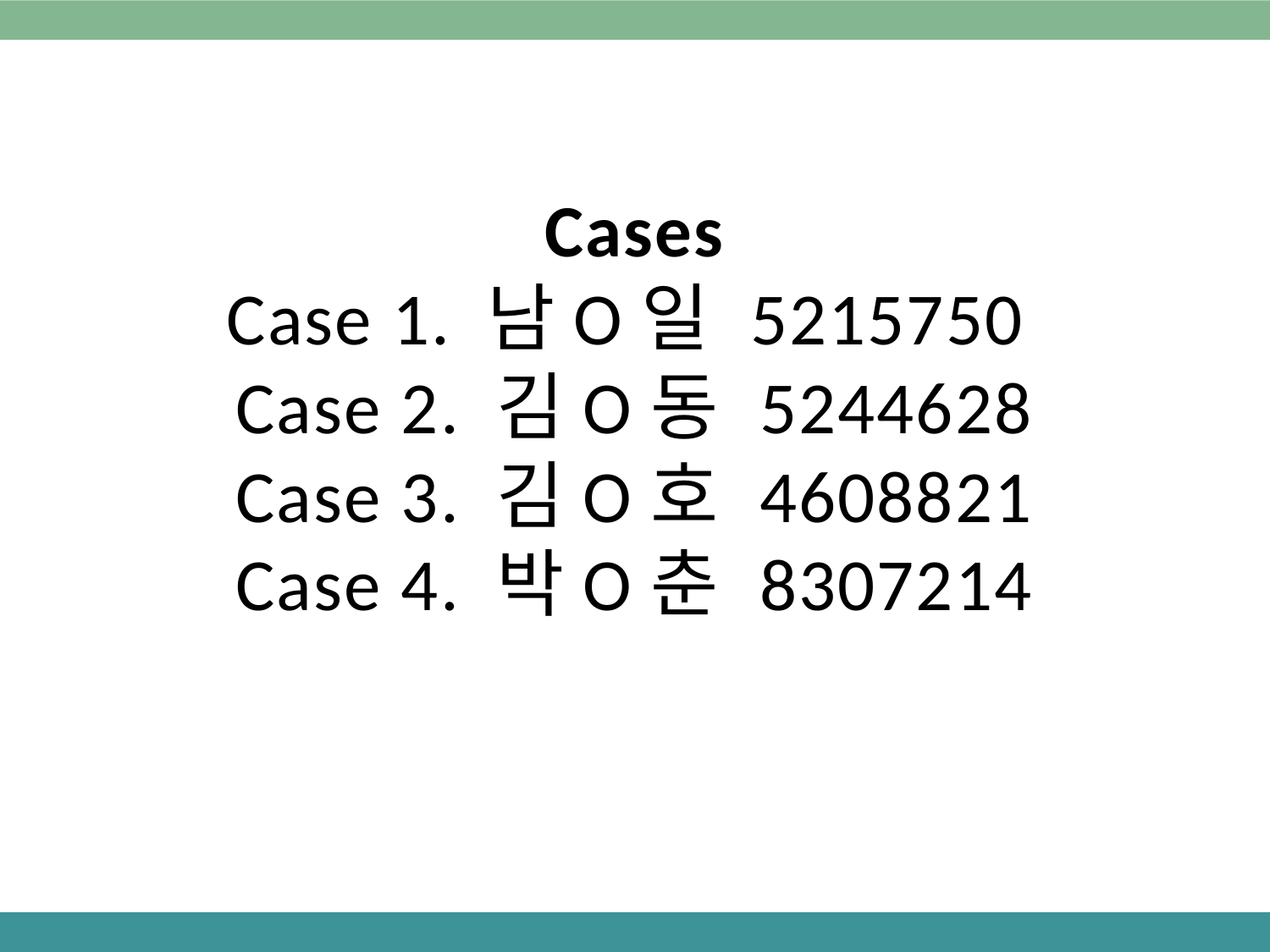

Cases
Case 1. 남O일 5215750
Case 2. 김O동 5244628
Case 3. 김O호 4608821
Case 4. 박O춘 8307214